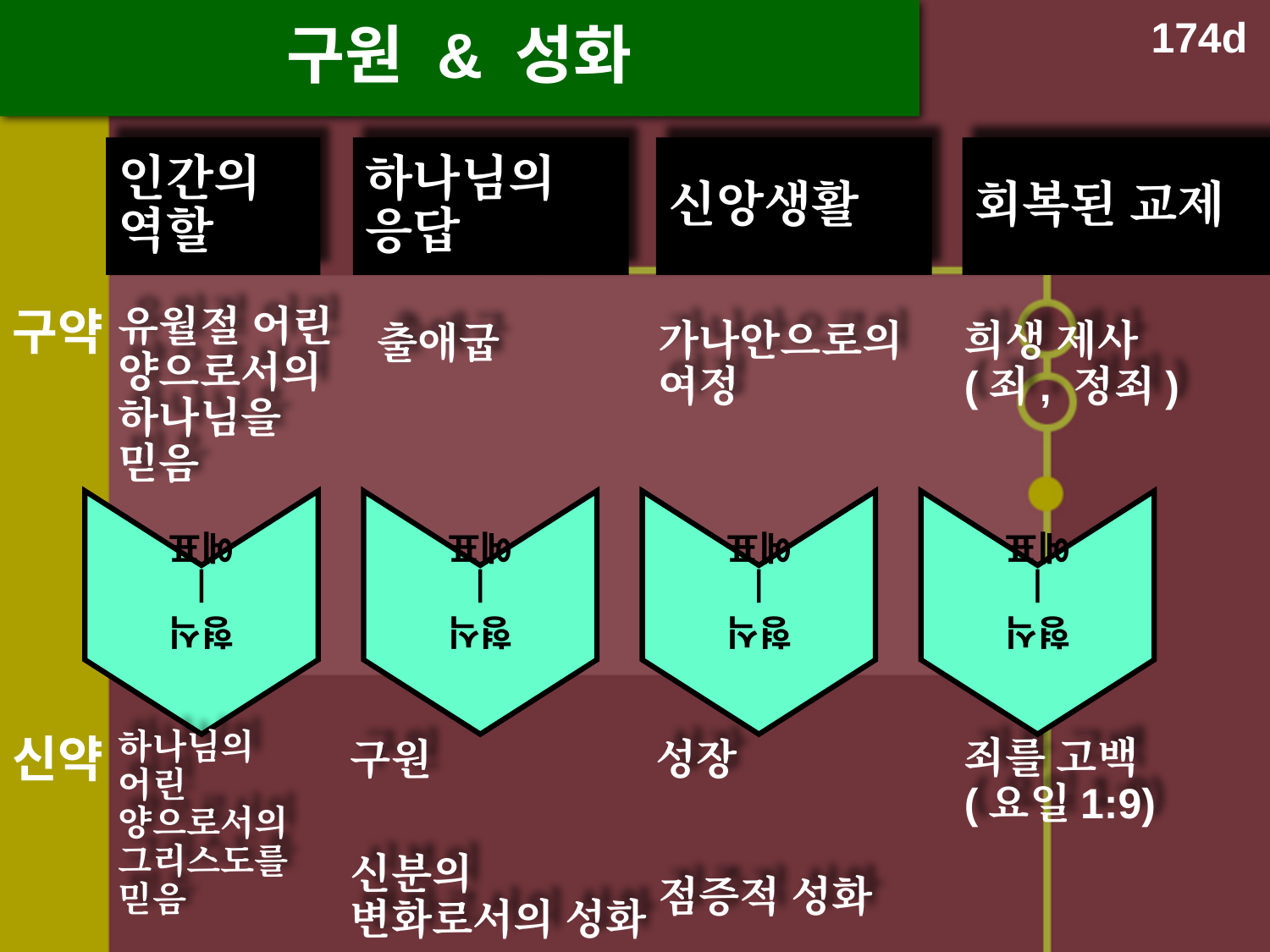

# 구원 & 성화
174d
인간의 역할
하나님의 응답
신앙생활
회복된 교제
유월절 어린 양으로서의 하나님을 믿음
가나안으로의 여정
희생 제사
(죄, 정죄)
구약
출애굽

형식
|
예표

형식
|
예표

형식
|
예표

형식
|
예표
하나님의 어린 양으로서의 그리스도를 믿음
구원
성장
죄를 고백
(요일1:9)
신약
신분의 변화로서의 성화
점증적 성화